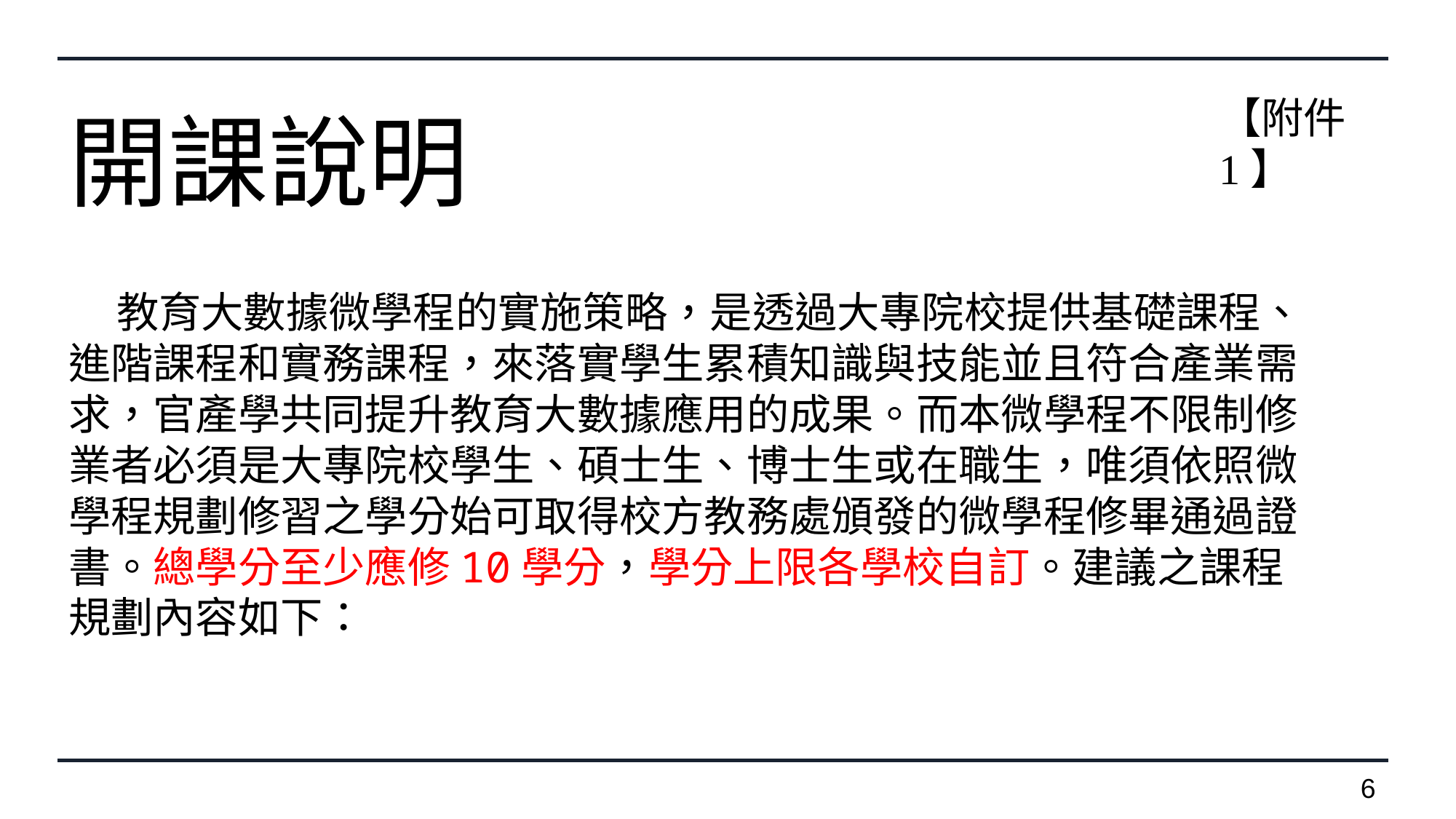

【附件1】
# 開課說明
    教育大數據微學程的實施策略，是透過大專院校提供基礎課程、進階課程和實務課程，來落實學生累積知識與技能並且符合產業需求，官產學共同提升教育大數據應用的成果。而本微學程不限制修業者必須是大專院校學生、碩士生、博士生或在職生，唯須依照微學程規劃修習之學分始可取得校方教務處頒發的微學程修畢通過證書。總學分至少應修10學分，學分上限各學校自訂。建議之課程規劃內容如下：
6